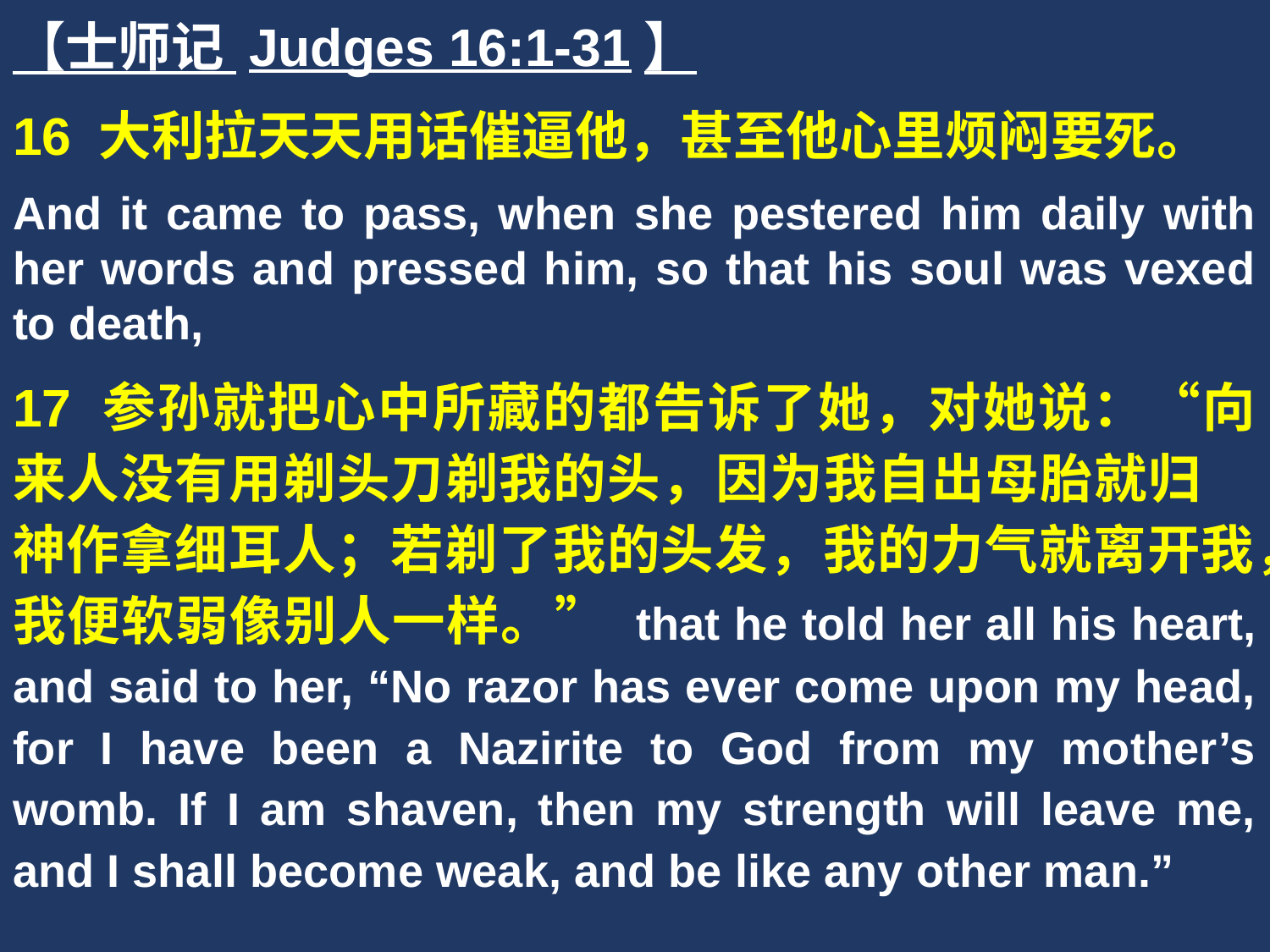

【士师记 Judges 16:1-31】
16 大利拉天天用话催逼他，甚至他心里烦闷要死。
And it came to pass, when she pestered him daily with her words and pressed him, so that his soul was vexed to death,
17 参孙就把心中所藏的都告诉了她，对她说：“向来人没有用剃头刀剃我的头，因为我自出母胎就归　神作拿细耳人；若剃了我的头发，我的力气就离开我，我便软弱像别人一样。” that he told her all his heart, and said to her, “No razor has ever come upon my head, for I have been a Nazirite to God from my mother’s womb. If I am shaven, then my strength will leave me, and I shall become weak, and be like any other man.”